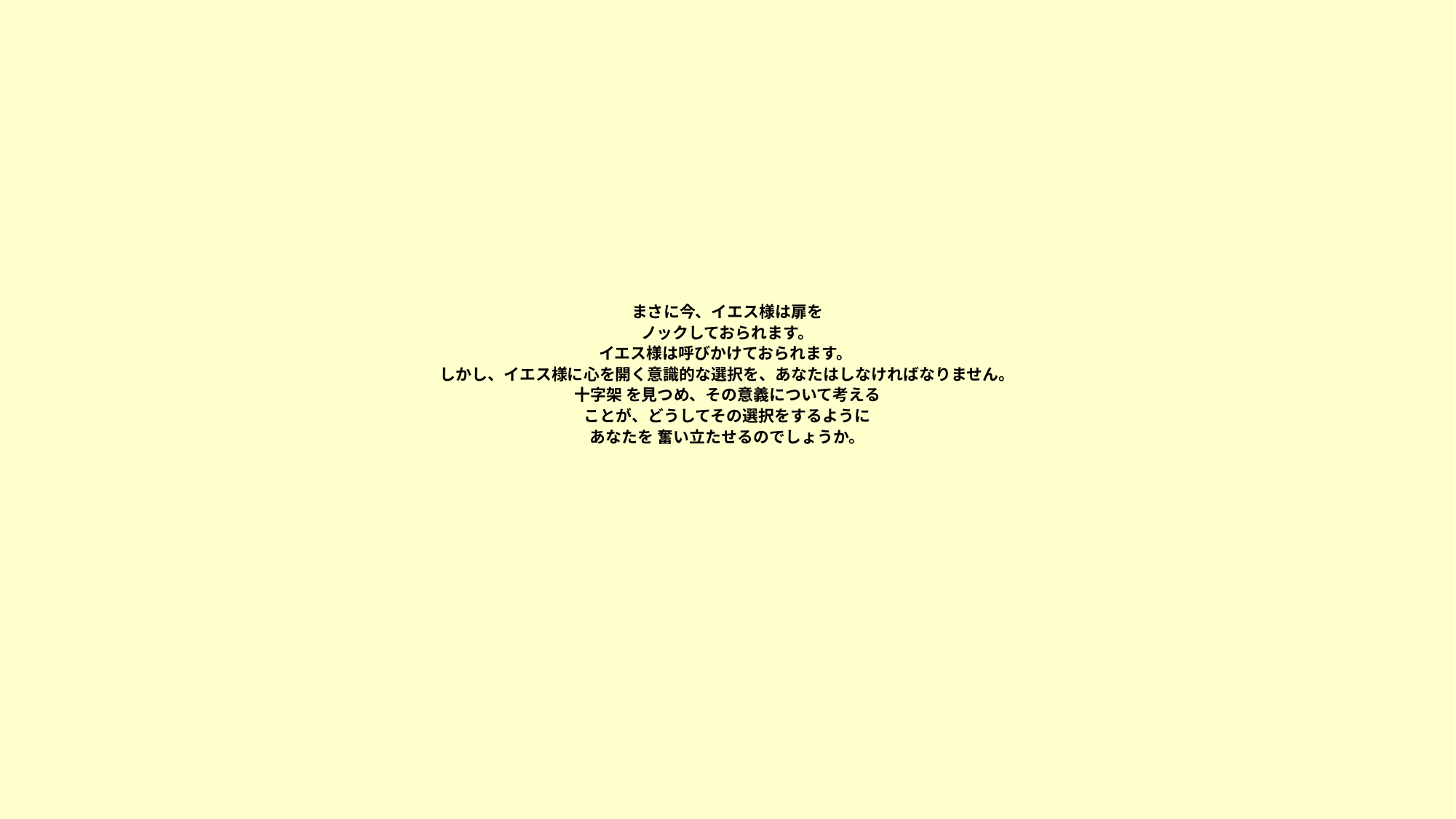

# まさに今、イエス様は扉を ノックしておられます。 イエス様は呼びかけておられます。 しかし、イエス様に心を開く意識的な選択を、あなたはしなければなりません。 十字架 を見つめ、その意義について考える ことが、どうしてその選択をするように あなたを 奮い立たせるのでしょうか。